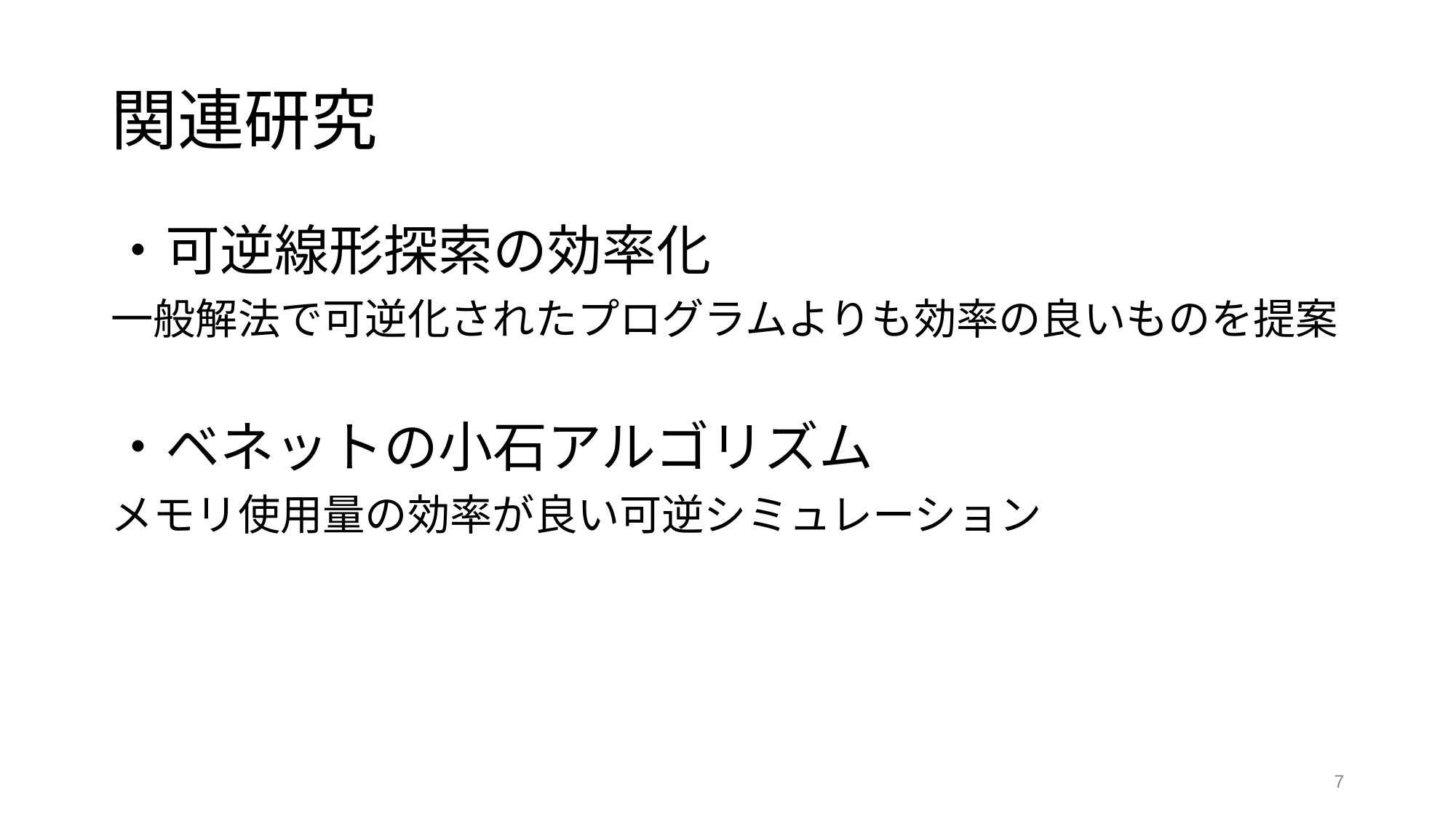

# 関連研究
・可逆線形探索の効率化
一般解法で可逆化されたプログラムよりも効率の良いものを提案

・ベネットの小石アルゴリズム
メモリ使用量の効率が良い可逆シミュレーション

7